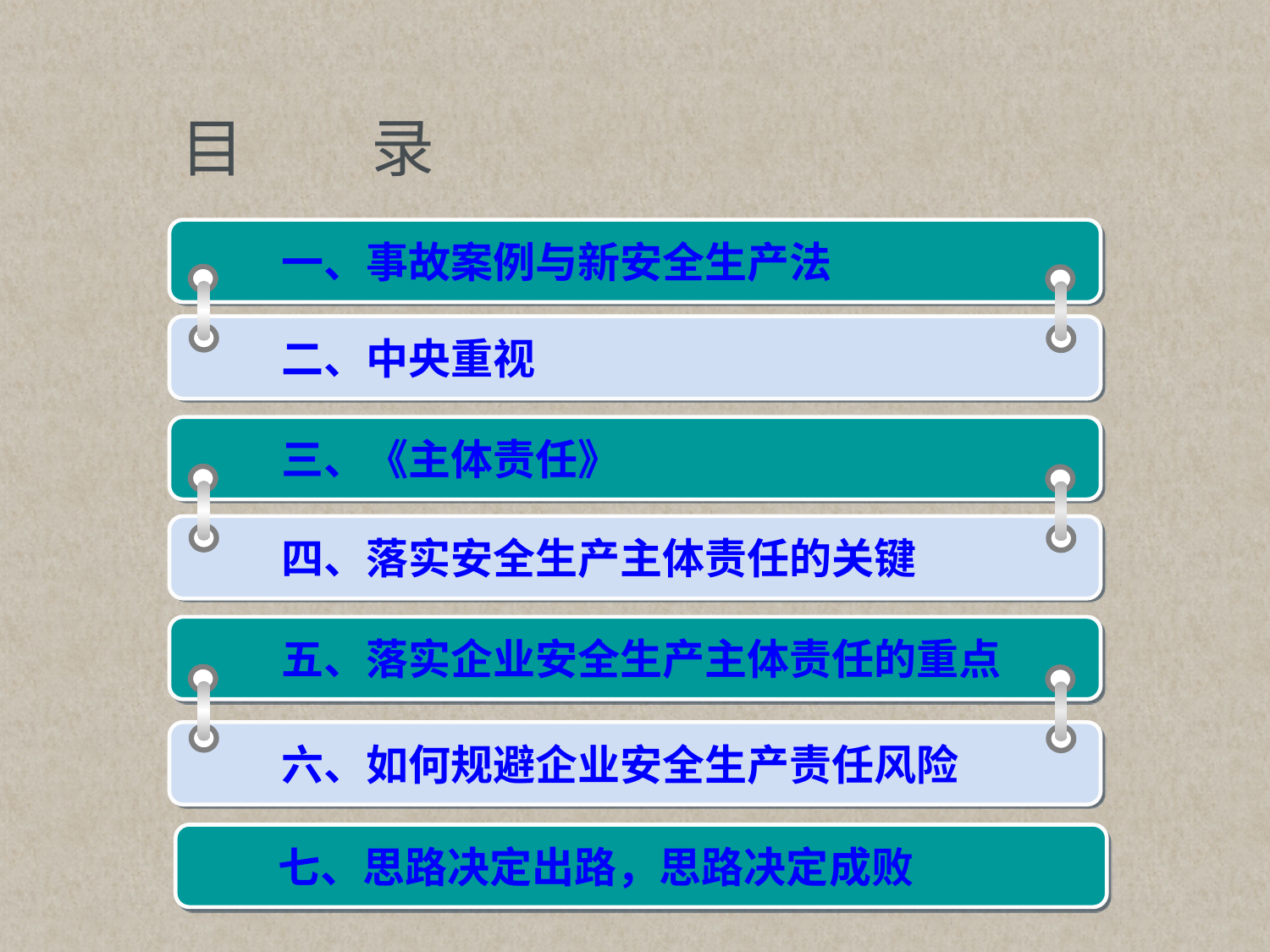

# 目　　录

         一、事故案例与新安全生产法

         二、中央重视

         三、《主体责任》

         四、落实安全生产主体责任的关键

         五、落实企业安全生产主体责任的重点

         六、如何规避企业安全生产责任风险

        七、思路决定出路，思路决定成败